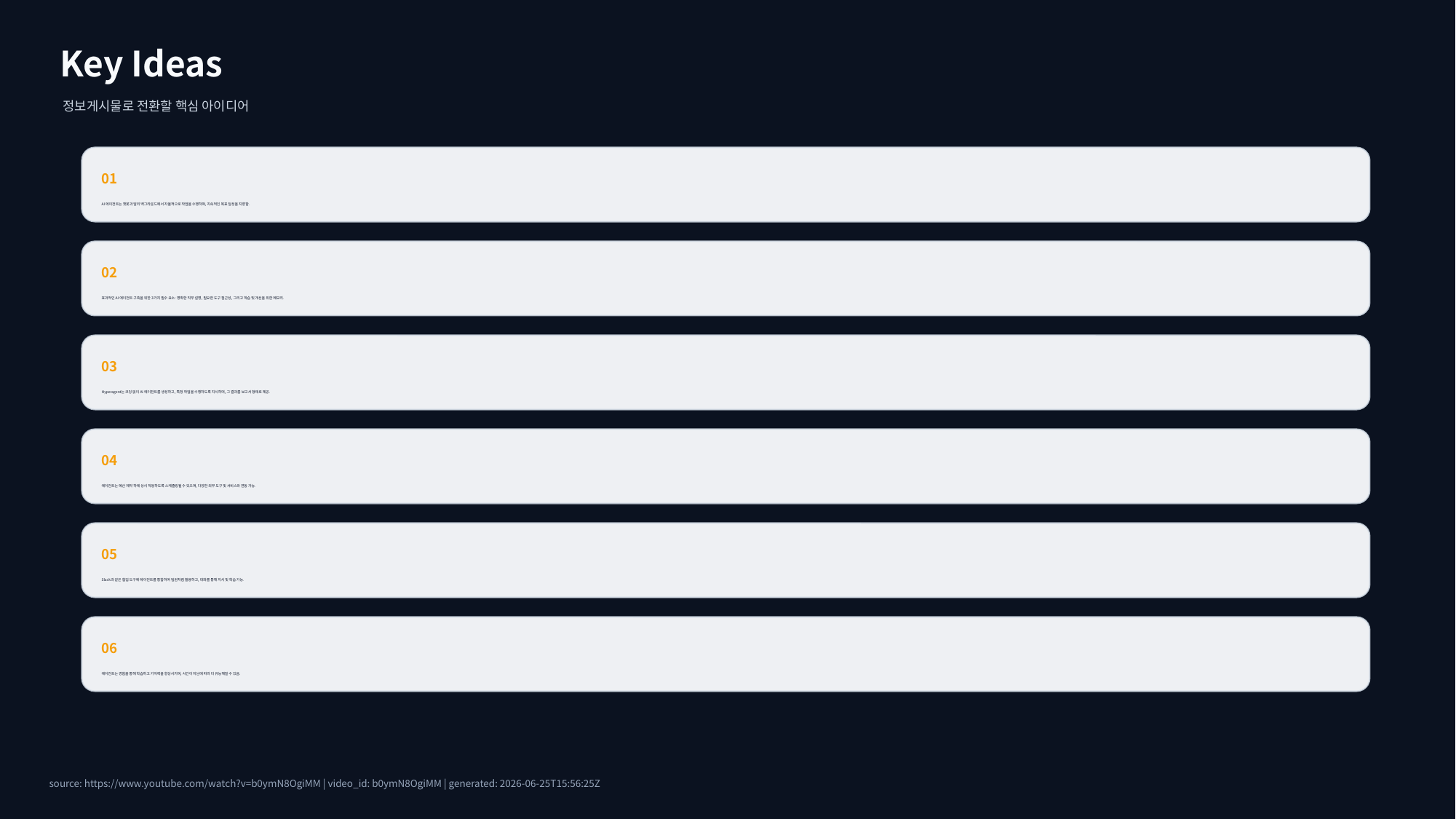

Key Ideas
정보게시물로 전환할 핵심 아이디어

01
AI 에이전트는 챗봇과 달리 백그라운드에서 자율적으로 작업을 수행하며, 지속적인 목표 달성을 지향함.

02
효과적인 AI 에이전트 구축을 위한 3가지 필수 요소: 명확한 직무 설명, 필요한 도구 접근성, 그리고 학습 및 개선을 위한 메모리.

03
Hyperagent는 코딩 없이 AI 에이전트를 생성하고, 특정 작업을 수행하도록 지시하며, 그 결과를 보고서 형태로 제공.

04
에이전트는 예산 제약 하에 상시 작동하도록 스케줄링될 수 있으며, 다양한 외부 도구 및 서비스와 연동 가능.

05
Slack과 같은 협업 도구에 에이전트를 통합하여 팀원처럼 활용하고, 대화를 통해 지시 및 학습 가능.

06
에이전트는 경험을 통해 학습하고 기억력을 향상시키며, 시간이 지남에 따라 더 유능해질 수 있음.
source: https://www.youtube.com/watch?v=b0ymN8OgiMM | video_id: b0ymN8OgiMM | generated: 2026-06-25T15:56:25Z